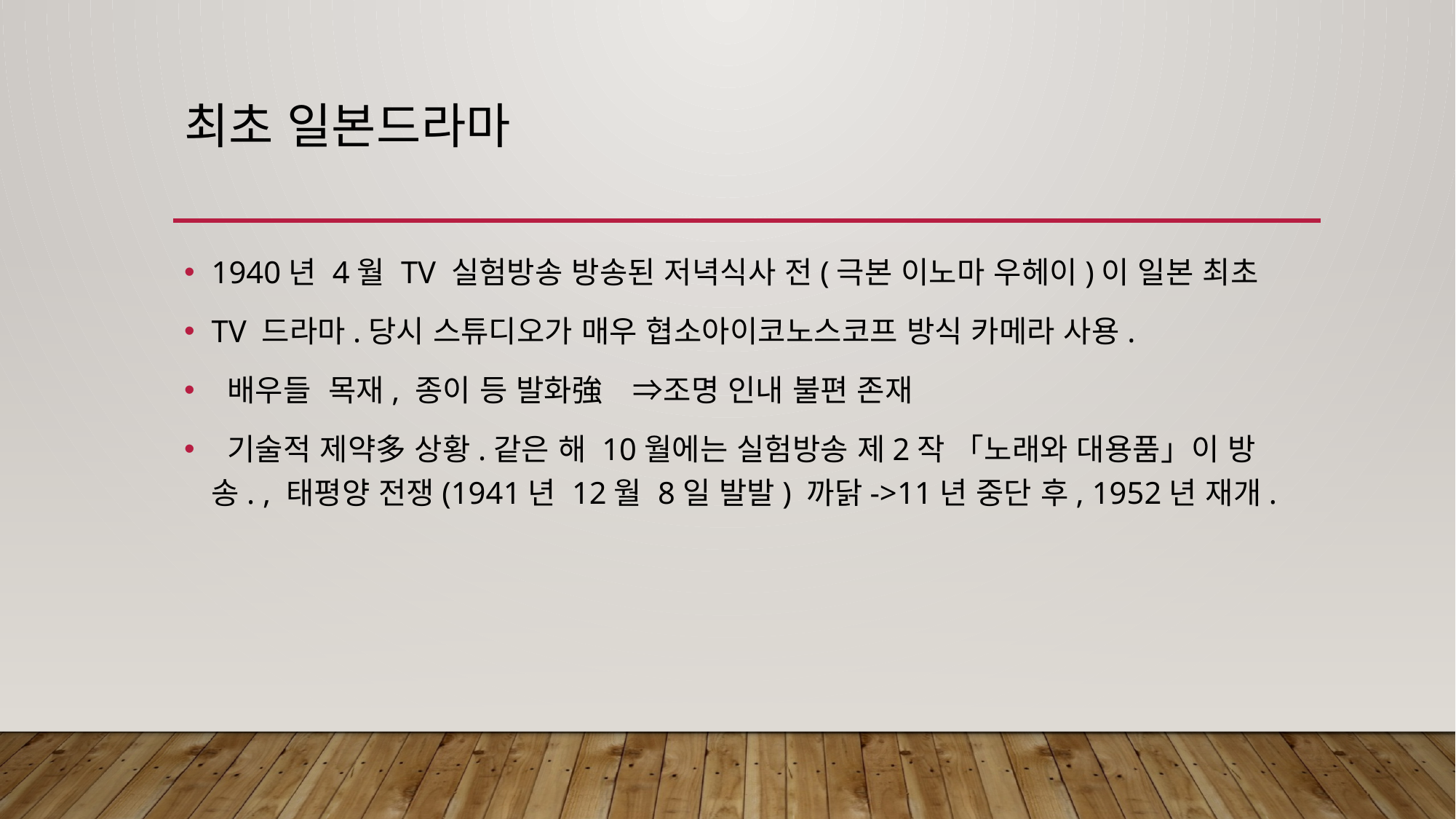

# 최초 일본드라마
1940년 4월 TV 실험방송 방송된 저녁식사 전(극본 이노마 우헤이)이 일본 최초
TV 드라마.당시 스튜디오가 매우 협소아이코노스코프 방식 카메라 사용.
 배우들  목재, 종이 등 발화強　⇒조명 인내 불편 존재
 기술적 제약多 상황.같은 해 10월에는 실험방송 제2작 「노래와 대용품」이 방송. , 태평양 전쟁(1941년 12월 8일 발발) 까닭->11년 중단 후, 1952년 재개.